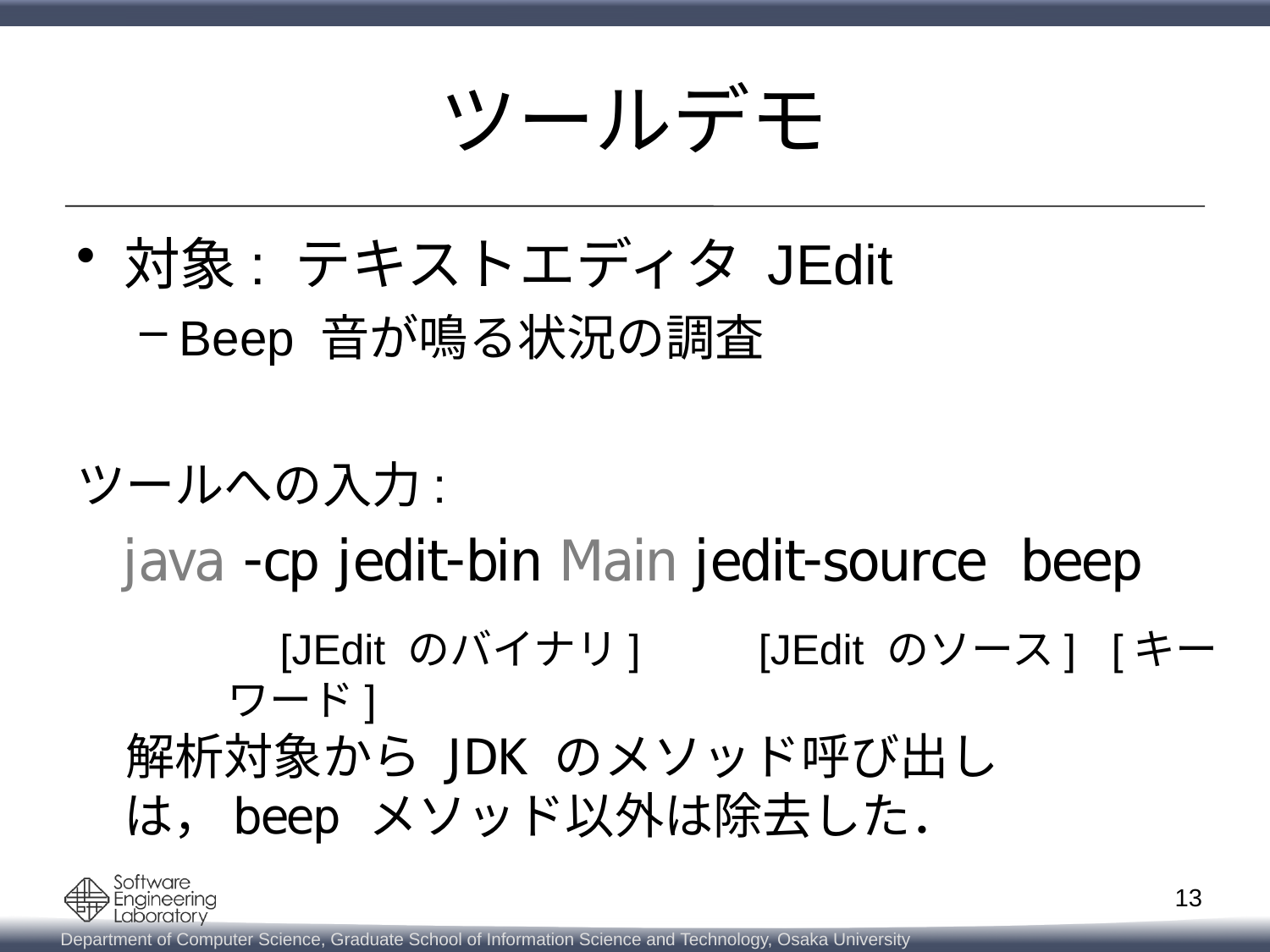

# ツールデモ
対象: テキストエディタ JEdit
Beep 音が鳴る状況の調査

ツールへの入力:
	java -cp jedit-bin Main jedit-source  beep

　解析対象から JDK のメソッド呼び出しは，beep メソッド以外は除去した．
　[JEdit のバイナリ]          [JEdit のソース]   [キーワード]
13